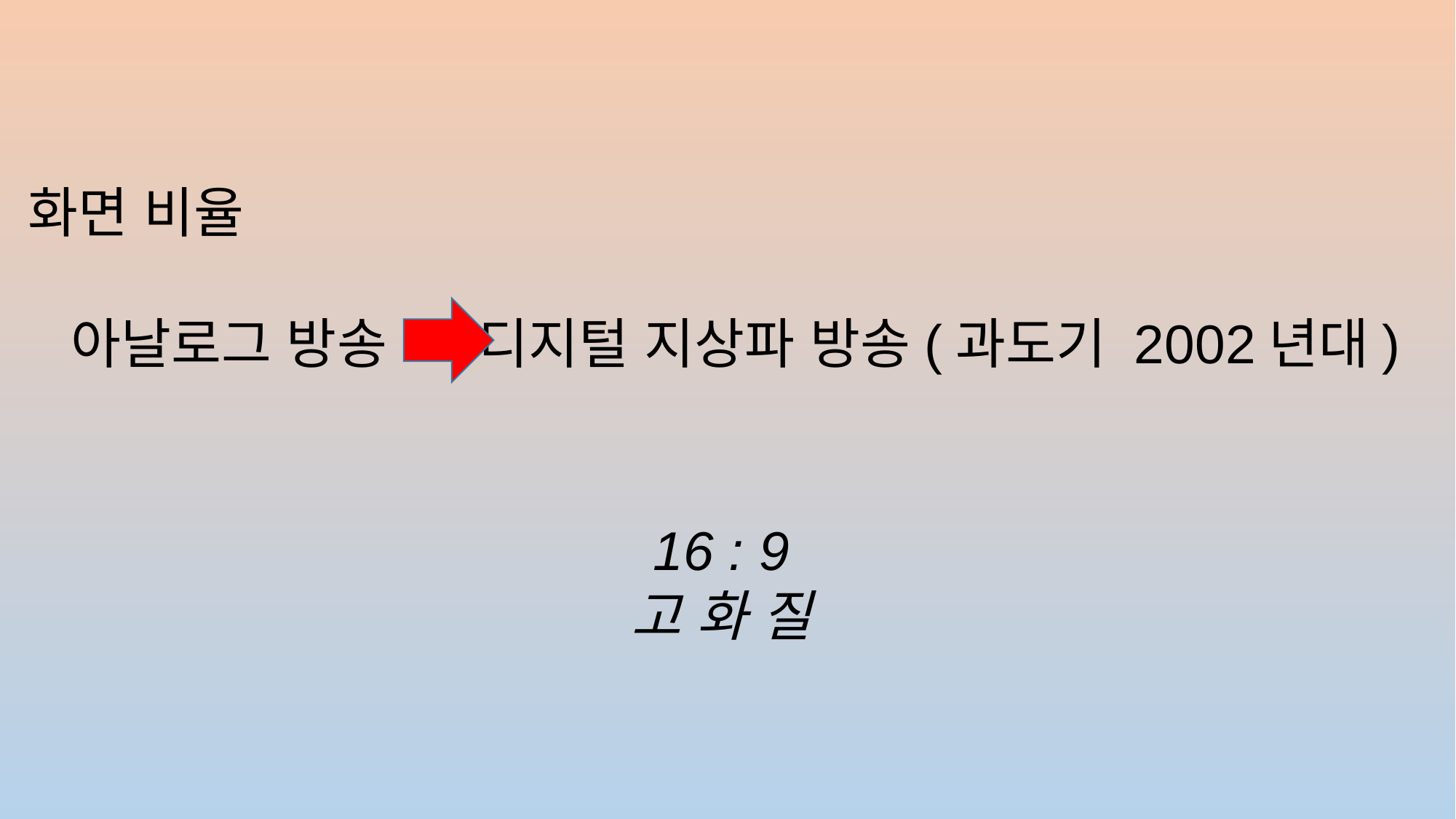

화면 비율

 아날로그 방송      디지털 지상파 방송(과도기 2002년대)

16 : 9
고 화 질